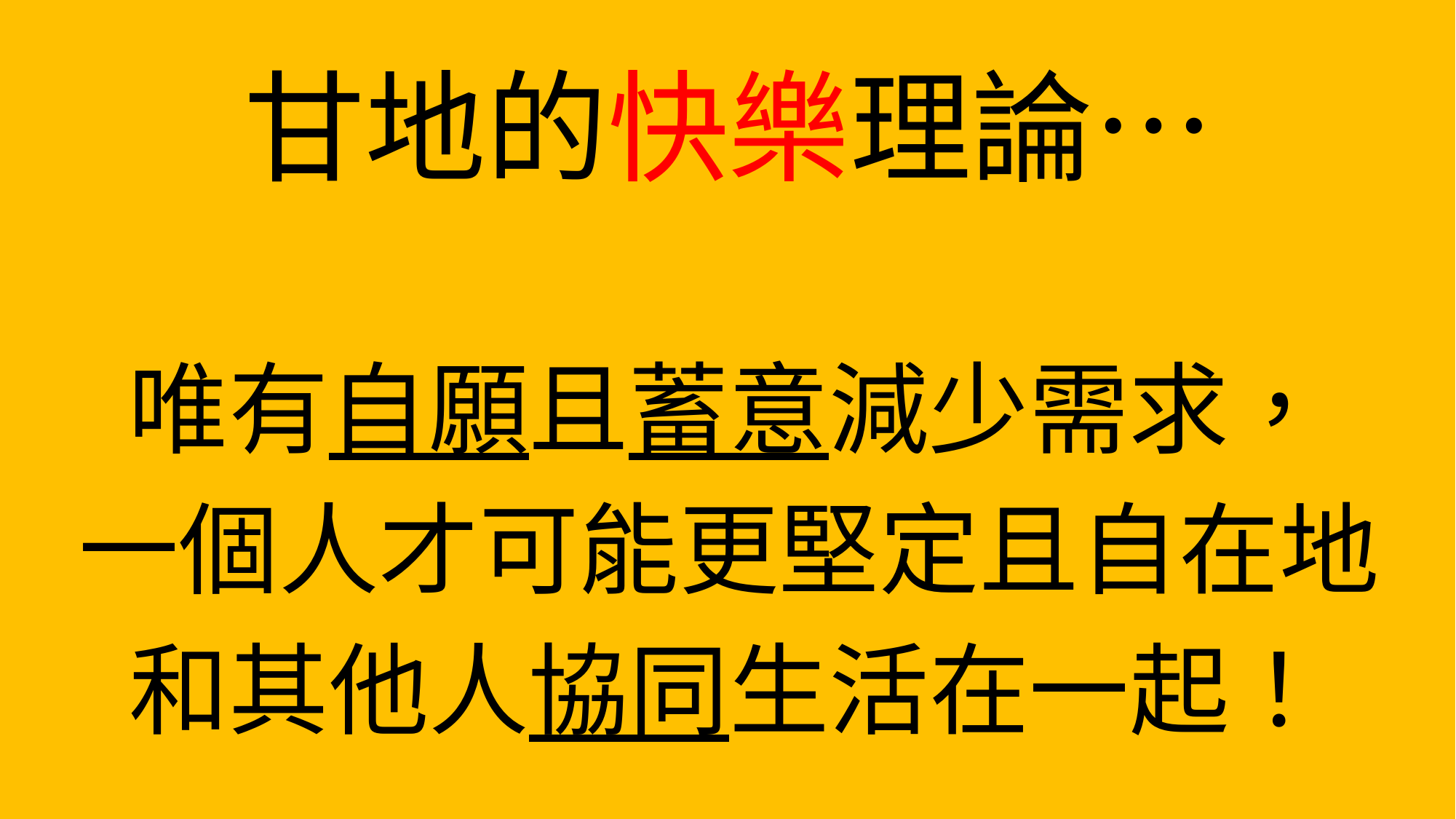

甘地的快樂理論…

唯有自願且蓄意減少需求，
一個人才可能更堅定且自在地
和其他人協同生活在一起！